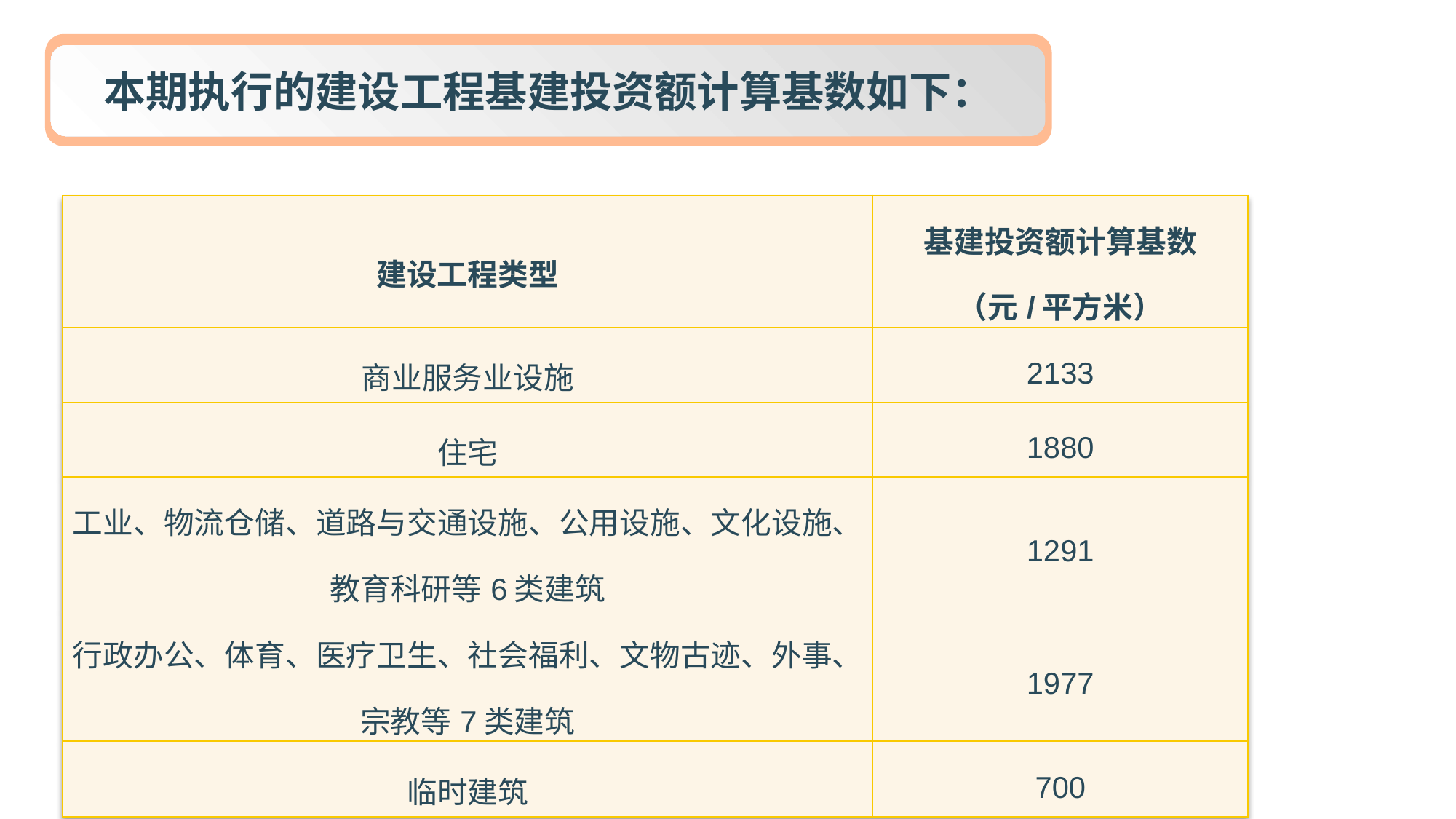

本期执行的建设工程基建投资额计算基数如下：

| 建设工程类型 | 基建投资额计算基数 （元/平方米） |
| --- | --- |
| 商业服务业设施 | 2133 |
| 住宅 | 1880 |
| 工业、物流仓储、道路与交通设施、公用设施、文化设施、教育科研等6类建筑 | 1291 |
| 行政办公、体育、医疗卫生、社会福利、文物古迹、外事、宗教等7类建筑 | 1977 |
| 临时建筑 | 700 |